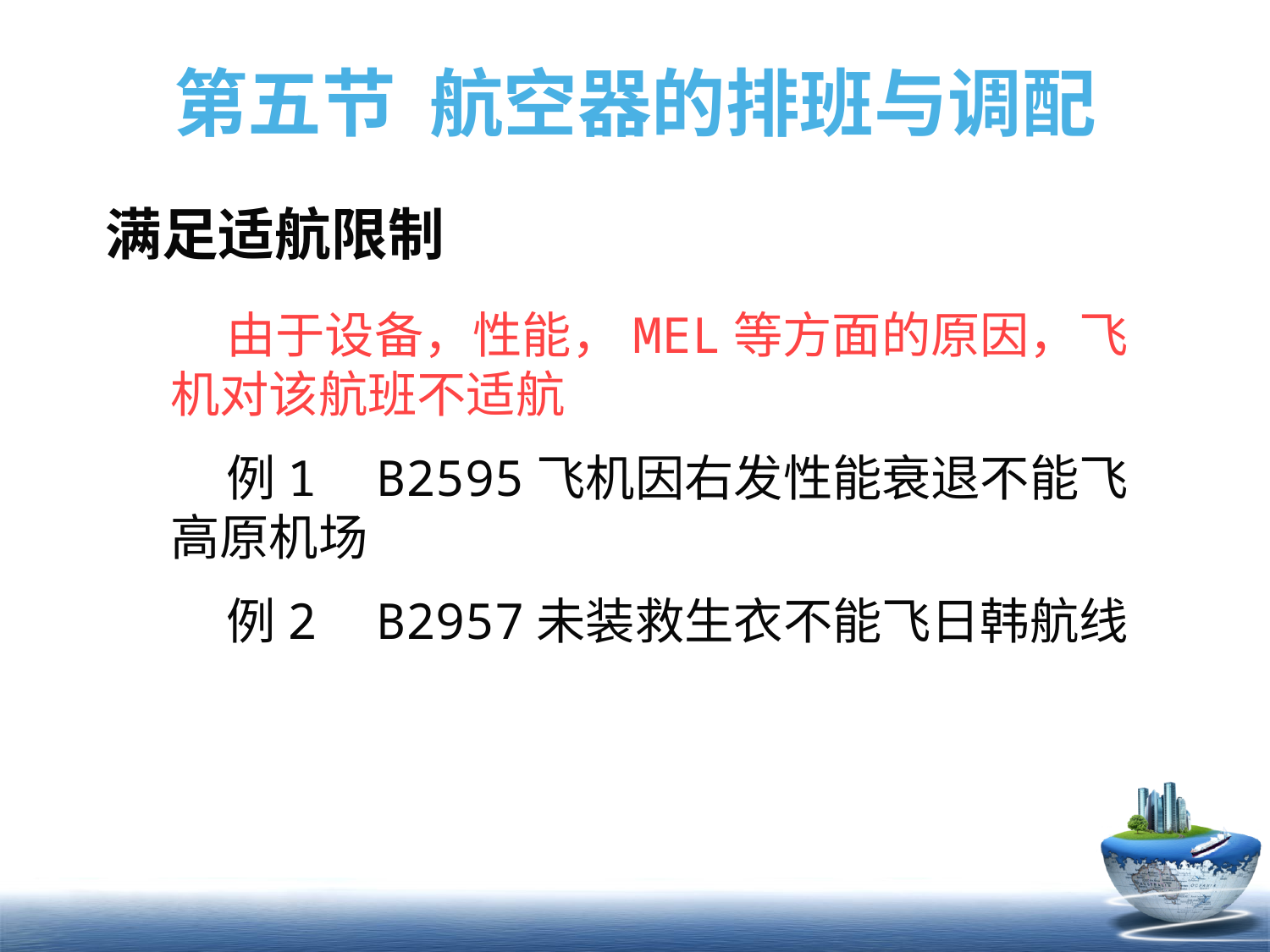

# 第五节  航空器的排班与调配
满足适航限制
    由于设备，性能，MEL等方面的原因，飞机对该航班不适航
    例1  B2595飞机因右发性能衰退不能飞高原机场
    例2  B2957未装救生衣不能飞日韩航线